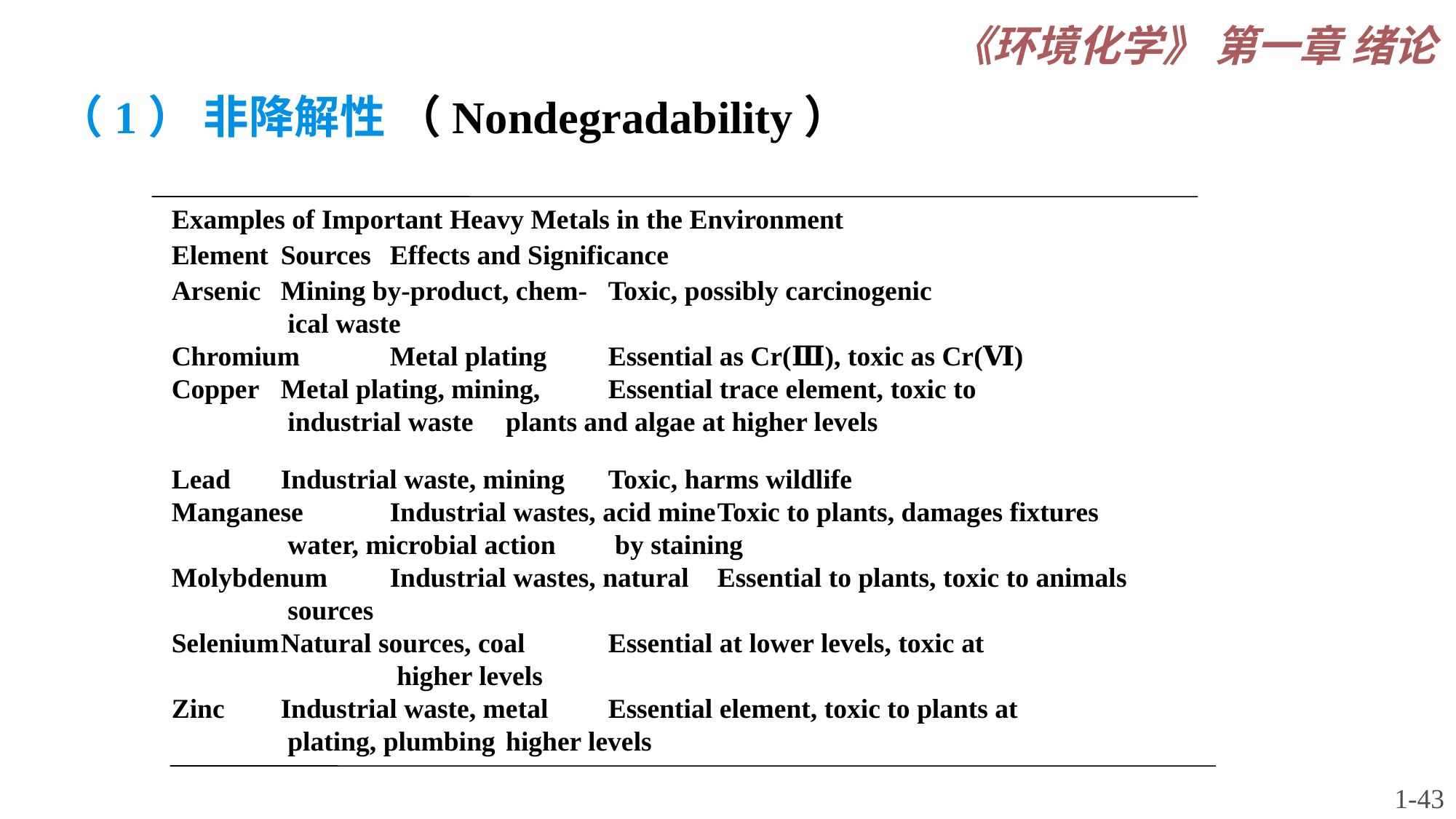

《环境化学》 第一章 绪论
（1） 非降解性 （Nondegradability）

Examples of Important Heavy Metals in the Environment
Element	Sources	Effects and Significance
Arsenic	Mining by-product, chem-	Toxic, possibly carcinogenic
	 ical waste
Chromium	Metal plating	Essential as Cr(Ⅲ), toxic as Cr(Ⅵ)
Copper	Metal plating, mining,	Essential trace element, toxic to
	 industrial waste	 plants and algae at higher levels
Lead	Industrial waste, mining	Toxic, harms wildlife
Manganese	Industrial wastes, acid mine	Toxic to plants, damages fixtures
	 water, microbial action	 by staining
Molybdenum	Industrial wastes, natural	Essential to plants, toxic to animals
	 sources
Selenium	Natural sources, coal	Essential at lower levels, toxic at
		 higher levels
Zinc	Industrial waste, metal	Essential element, toxic to plants at
	 plating, plumbing	 higher levels
1-43